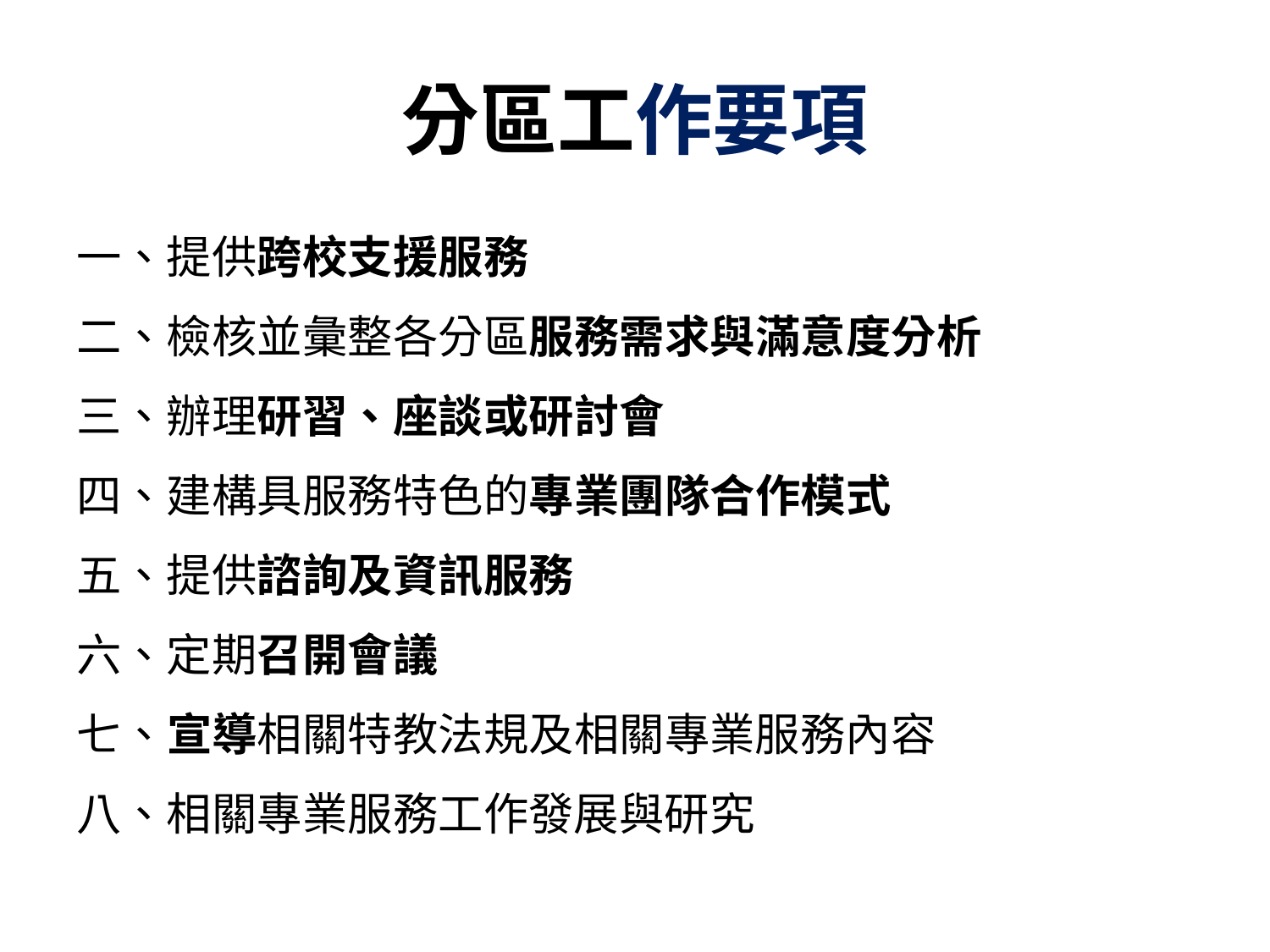

# 分區工作要項
一、提供跨校支援服務
二、檢核並彙整各分區服務需求與滿意度分析
三、辦理研習、座談或研討會
四、建構具服務特色的專業團隊合作模式
五、提供諮詢及資訊服務
六、定期召開會議
七、宣導相關特教法規及相關專業服務內容
八、相關專業服務工作發展與研究